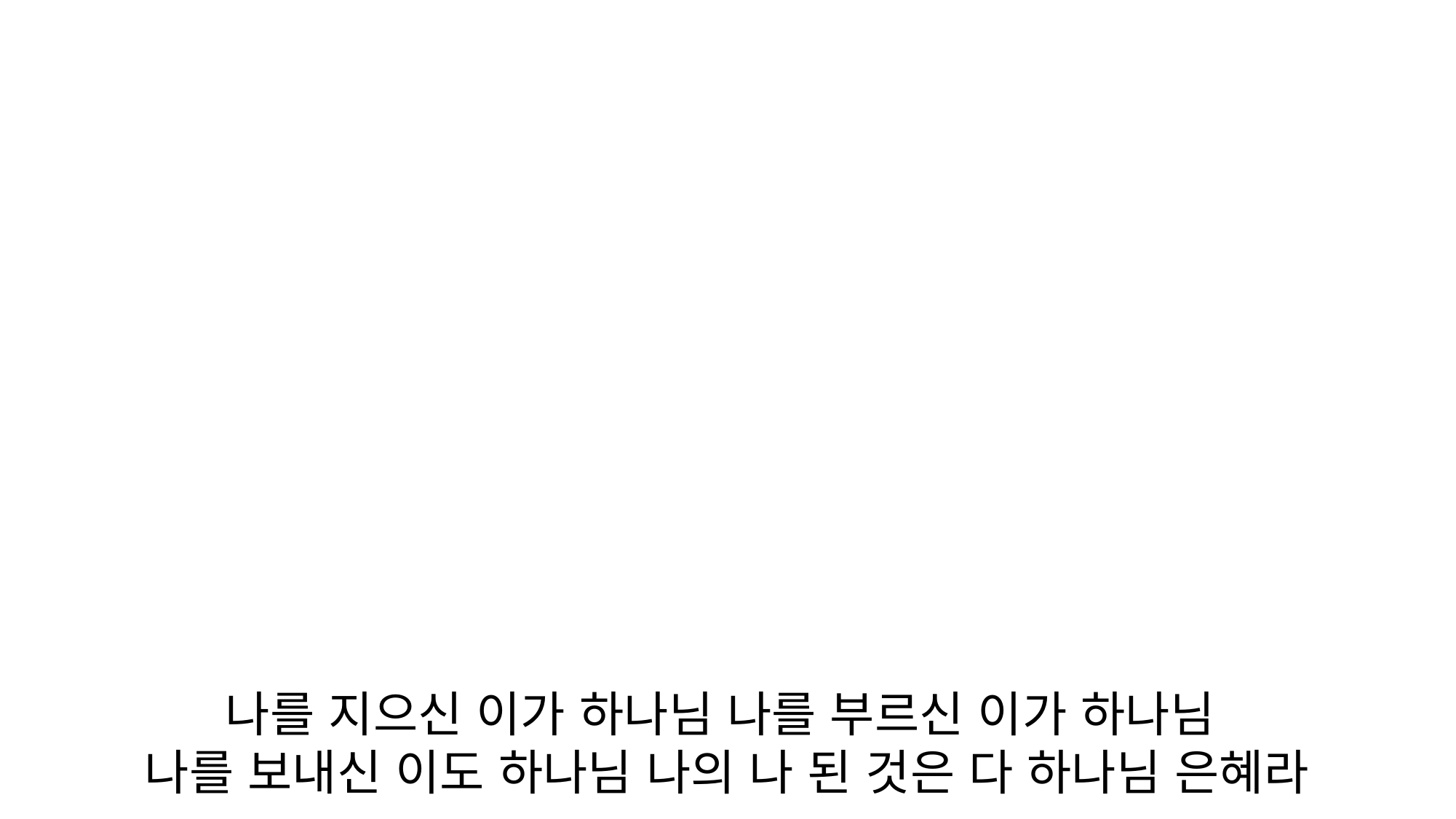

나를 지으신 이가 하나님 나를 부르신 이가 하나님
나를 보내신 이도 하나님 나의 나 된 것은 다 하나님 은혜라